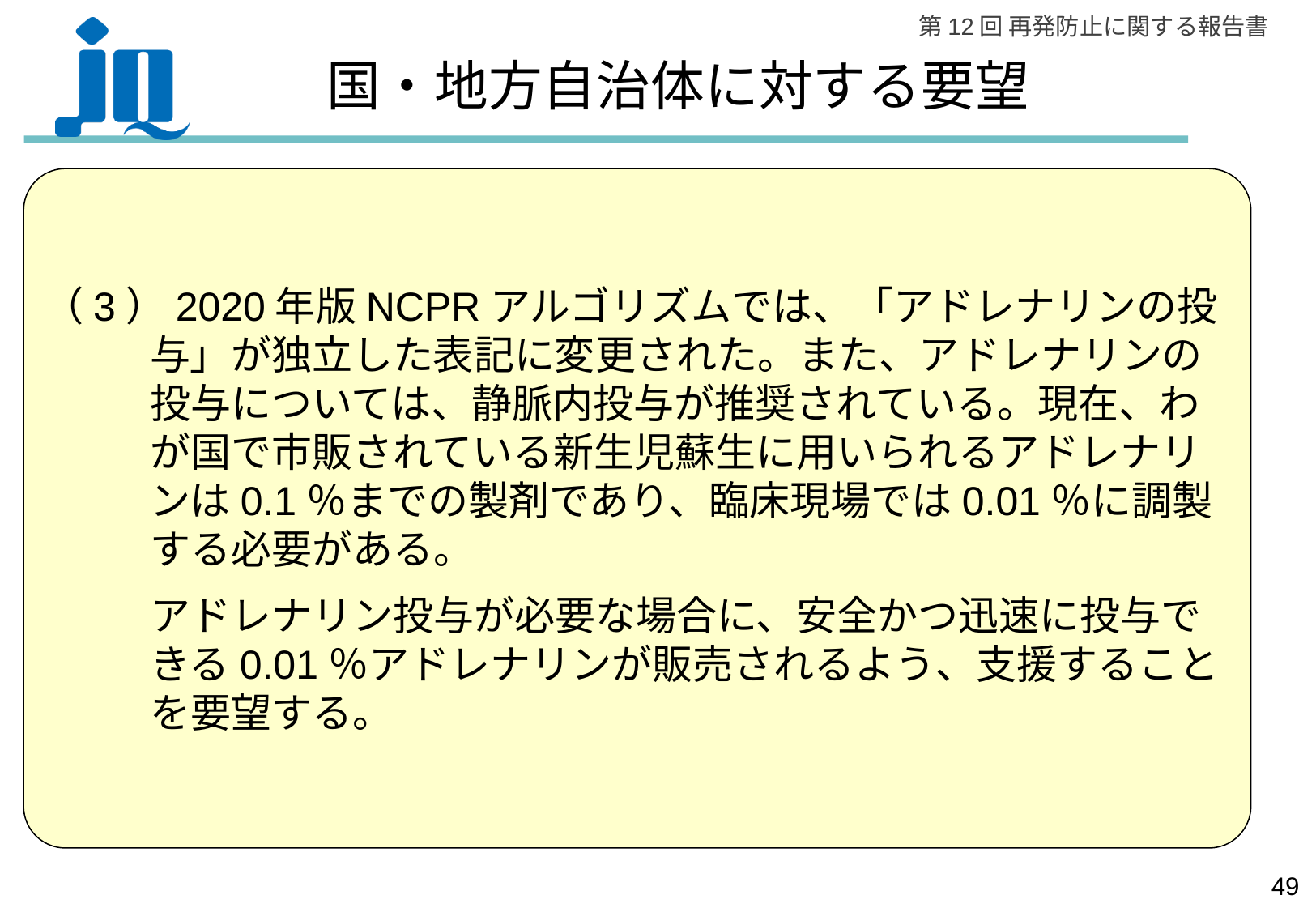

国・地方自治体に対する要望
（3）2020年版NCPRアルゴリズムでは、「アドレナリンの投与」が独立した表記に変更された。また、アドレナリンの投与については、静脈内投与が推奨されている。現在、わが国で市販されている新生児蘇生に用いられるアドレナリンは0.1％までの製剤であり、臨床現場では0.01％に調製する必要がある。
アドレナリン投与が必要な場合に、安全かつ迅速に投与できる0.01％アドレナリンが販売されるよう、支援することを要望する。
49